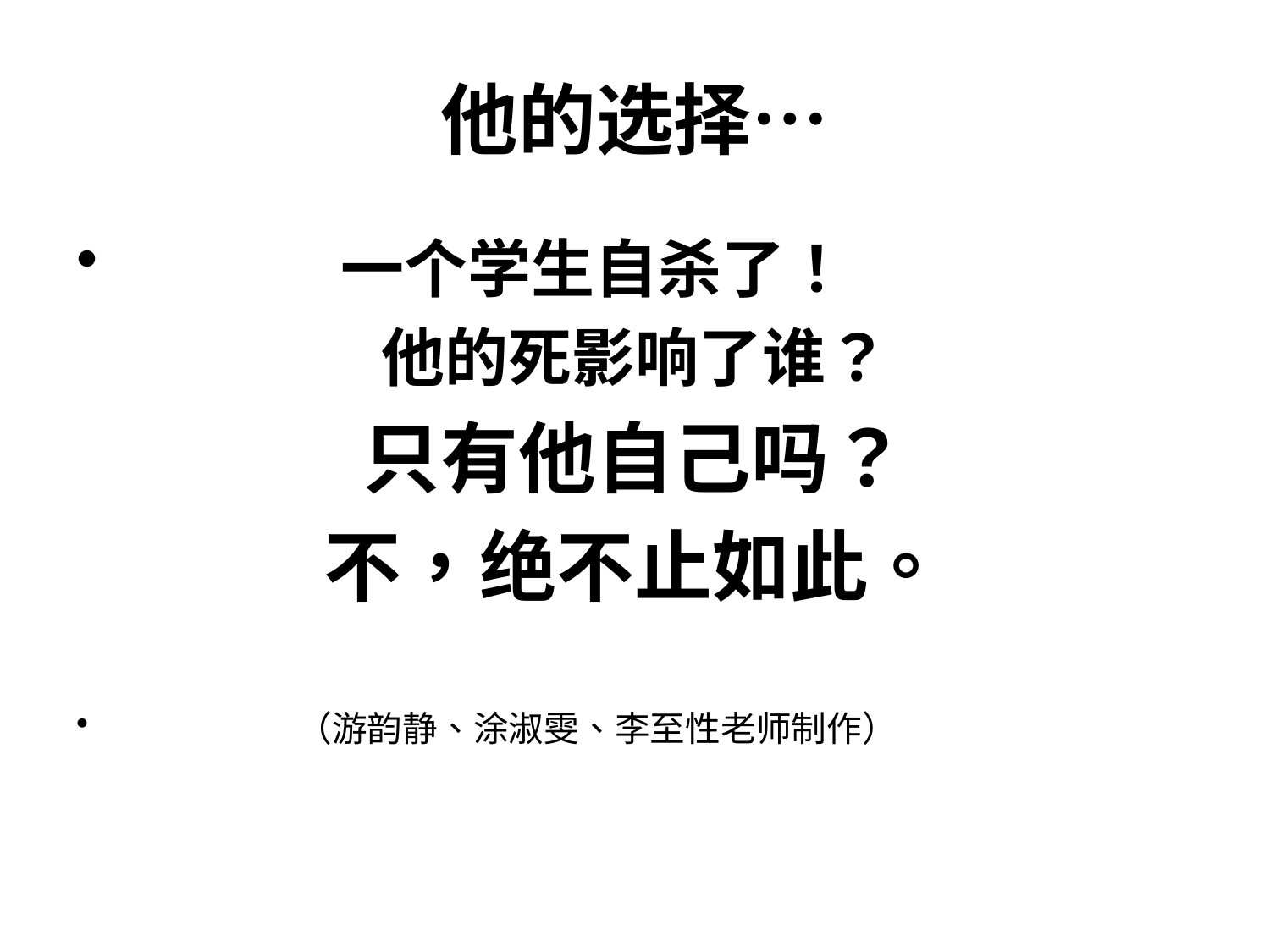

# 他的选择…
              一个学生自杀了！
他的死影响了谁？
只有他自己吗？
不，绝不止如此。

                     （游韵静、涂淑雯、李至性老师制作）